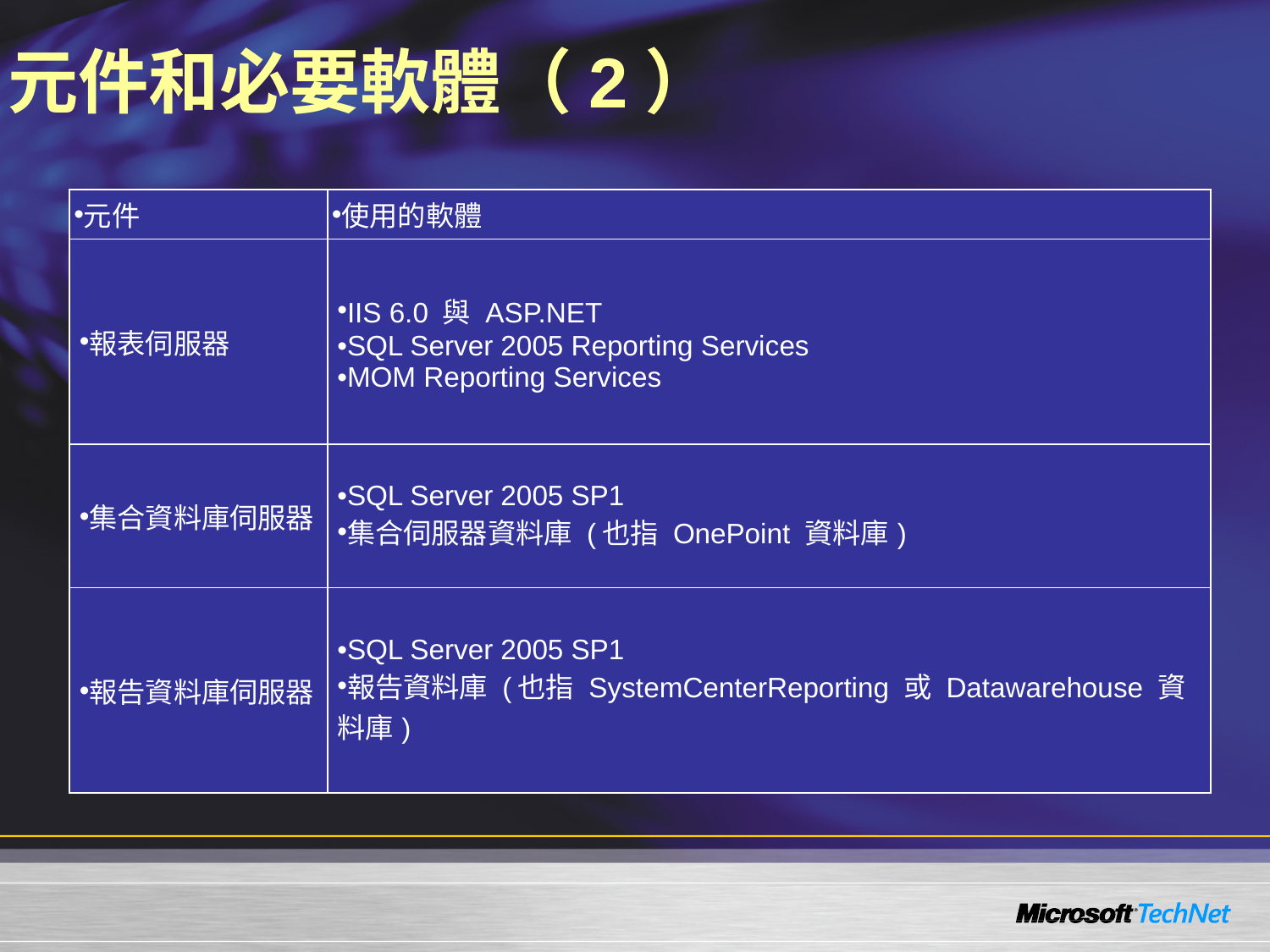

# 元件和必要軟體（2）
| 元件 | 使用的軟體 |
| --- | --- |
| 報表伺服器 | IIS 6.0 與 ASP.NET SQL Server 2005 Reporting Services MOM Reporting Services |
| 集合資料庫伺服器 | SQL Server 2005 SP1 集合伺服器資料庫 (也指 OnePoint 資料庫) |
| 報告資料庫伺服器 | SQL Server 2005 SP1 報告資料庫 (也指 SystemCenterReporting 或 Datawarehouse 資料庫) |